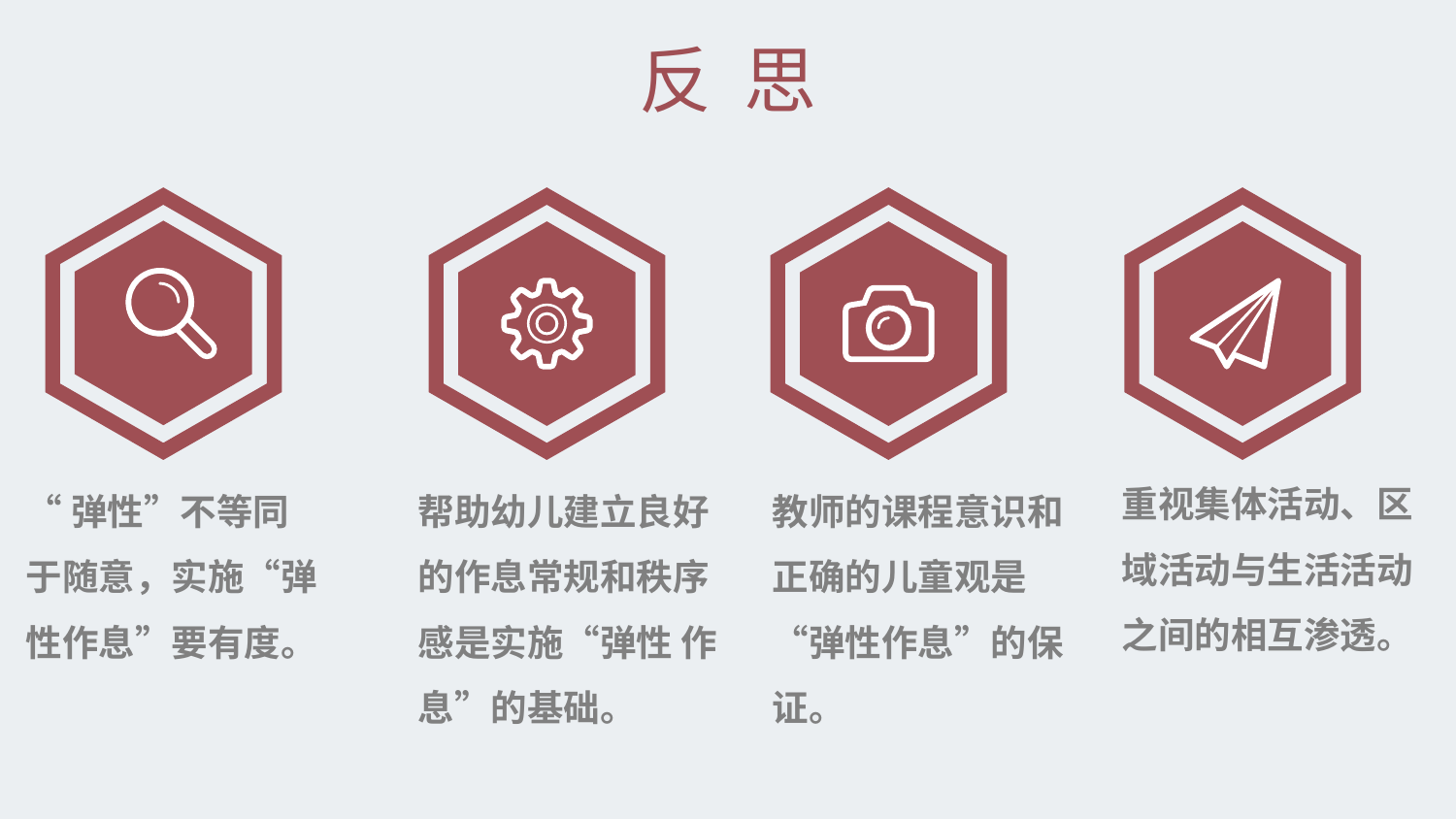

反  思

“弹性”不等同于随意，实施“弹性作息”要有度。

帮助幼儿建立良好的作息常规和秩序感是实施“弹性 作息”的基础。

教师的课程意识和正确的儿童观是“弹性作息”的保证。

重视集体活动、区域活动与生活活动之间的相互渗透。